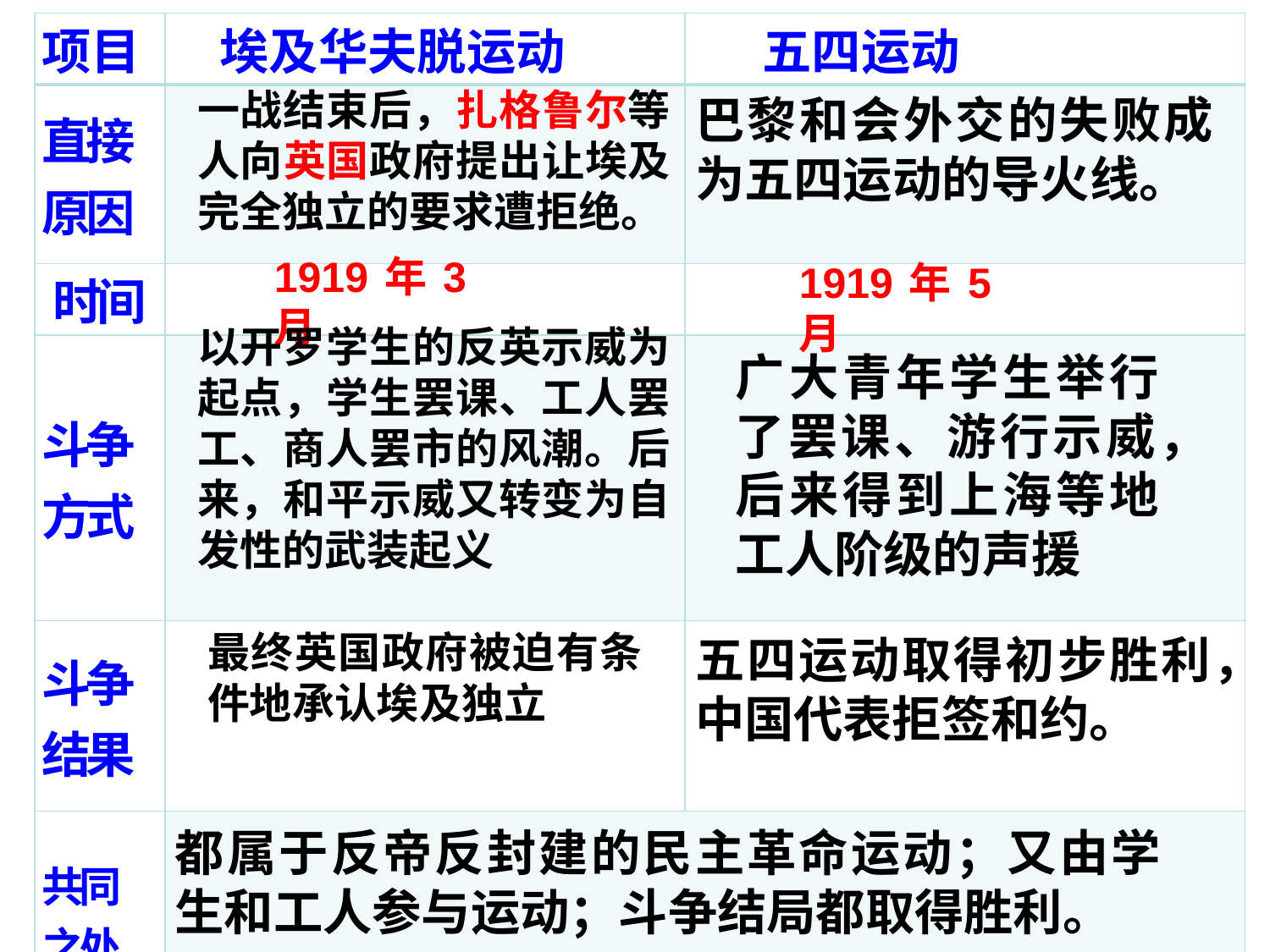

| 项目 | 埃及华夫脱运动 | 五四运动 |
| --- | --- | --- |
| 直接 原因 |  |  |
| 时间 |  |  |
| 斗争 方式 |  |  |
| 斗争 结果 |  |  |
| 共同 之处 |  |  |
一战结束后，扎格鲁尔等人向英国政府提出让埃及完全独立的要求遭拒绝。
巴黎和会外交的失败成为五四运动的导火线。
1919年3月
1919年5月
以开罗学生的反英示威为起点，学生罢课、工人罢工、商人罢市的风潮。后来，和平示威又转变为自发性的武装起义
广大青年学生举行了罢课、游行示威，后来得到上海等地工人阶级的声援
最终英国政府被迫有条件地承认埃及独立
五四运动取得初步胜利，中国代表拒签和约。
都属于反帝反封建的民主革命运动；又由学生和工人参与运动；斗争结局都取得胜利。